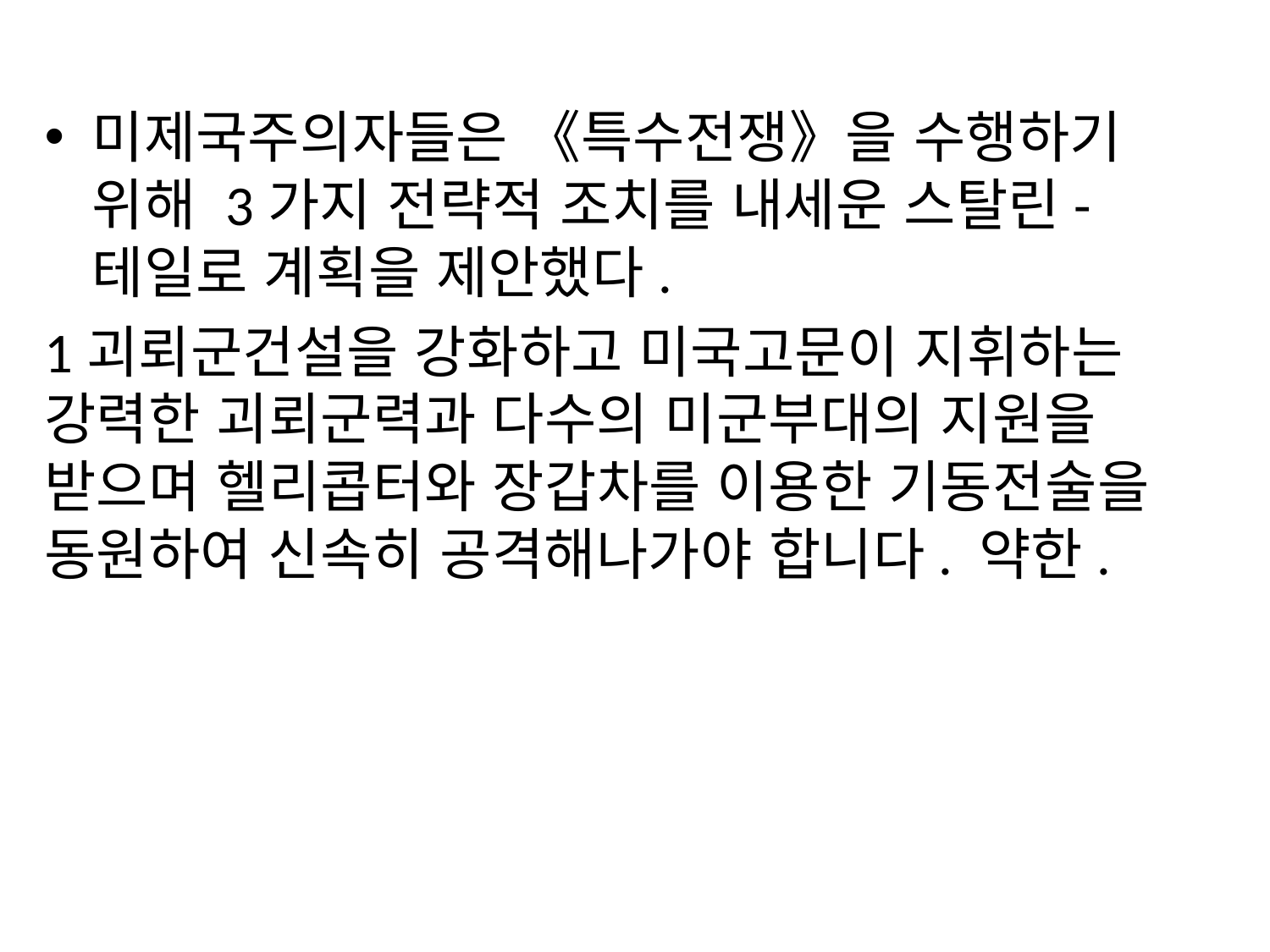

미제국주의자들은 《특수전쟁》을 수행하기 위해 3가지 전략적 조치를 내세운 스탈린-테일로 계획을 제안했다.
1괴뢰군건설을 강화하고 미국고문이 지휘하는 강력한 괴뢰군력과 다수의 미군부대의 지원을 받으며 헬리콥터와 장갑차를 이용한 기동전술을 동원하여 신속히 공격해나가야 합니다. 약한.